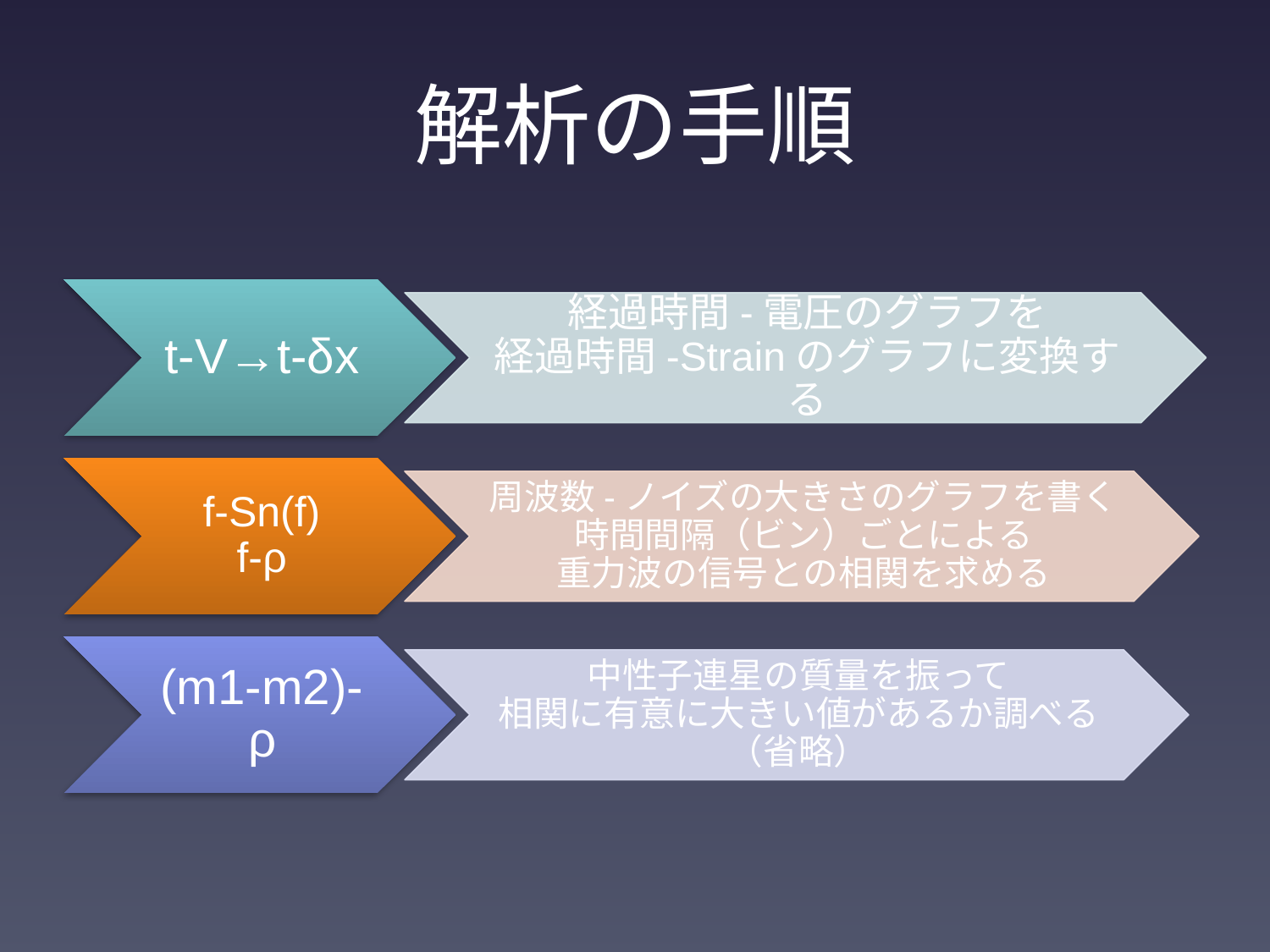

# 解析の手順
t-V→t-δx
経過時間-電圧のグラフを
経過時間-Strainのグラフに変換する
f-Sn(f)
f-ρ
周波数-ノイズの大きさのグラフを書く
時間間隔（ビン）ごとによる
重力波の信号との相関を求める
(m1-m2)-ρ
中性子連星の質量を振って
相関に有意に大きい値があるか調べる
（省略）